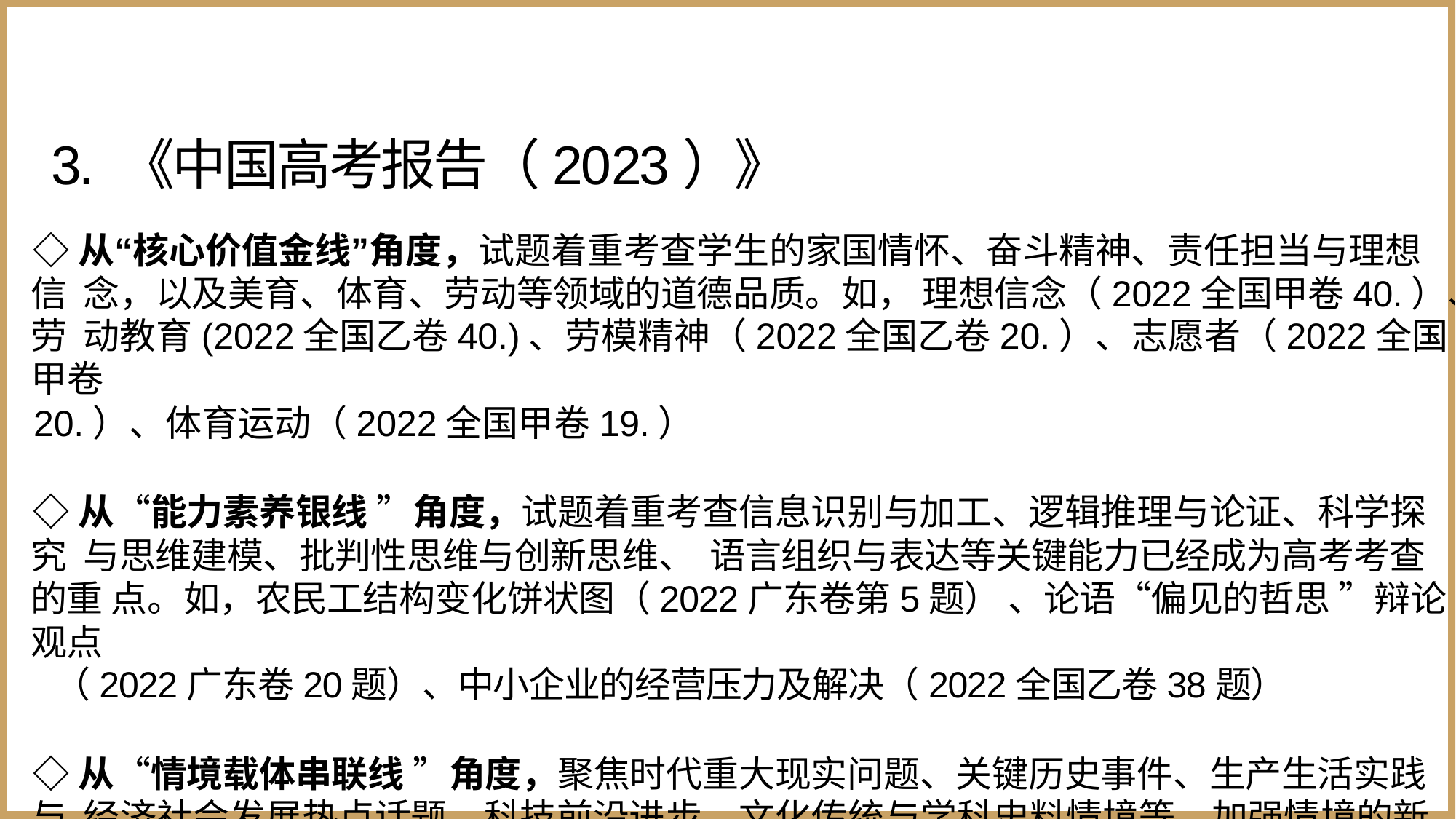

3. 《中国高考报告（2023）》

◇从“核心价值金线”角度，试题着重考查学生的家国情怀、奋斗精神、责任担当与理想信  念，以及美育、体育、劳动等领域的道德品质。如， 理想信念（2022全国甲卷40.）、劳  动教育(2022全国乙卷40.)、劳模精神（2022全国乙卷20.）、志愿者（2022全国甲卷
20.）、体育运动（2022全国甲卷19.）

◇从“能力素养银线 ”角度，试题着重考查信息识别与加工、逻辑推理与论证、科学探究  与思维建模、批判性思维与创新思维、  语言组织与表达等关键能力已经成为高考考查的重 点。如，农民工结构变化饼状图（2022广东卷第5题） 、论语“偏见的哲思 ”辩论观点
（2022广东卷20题）、中小企业的经营压力及解决（2022全国乙卷38题）

◇从“情境载体串联线 ”角度，聚焦时代重大现实问题、关键历史事件、生产生活实践与  经济社会发展热点话题、科技前沿进步、文化传统与学科史料情境等，加强情境的新颖性 灵活性、探究性和开放性。